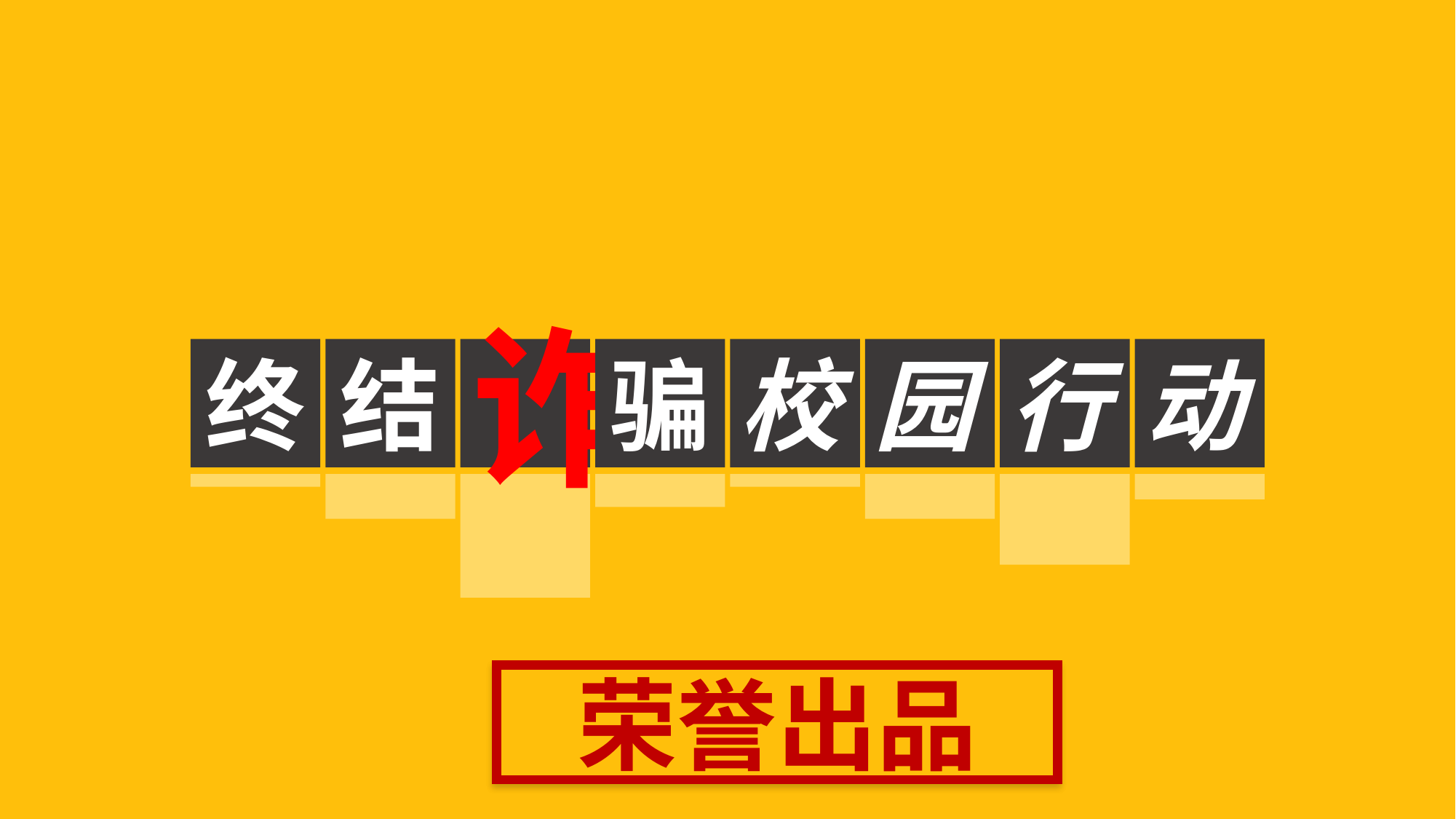

终

结

诈

骗

校

园

行

动

武汉市东湖新技术开发区
公安分局
荣誉出品